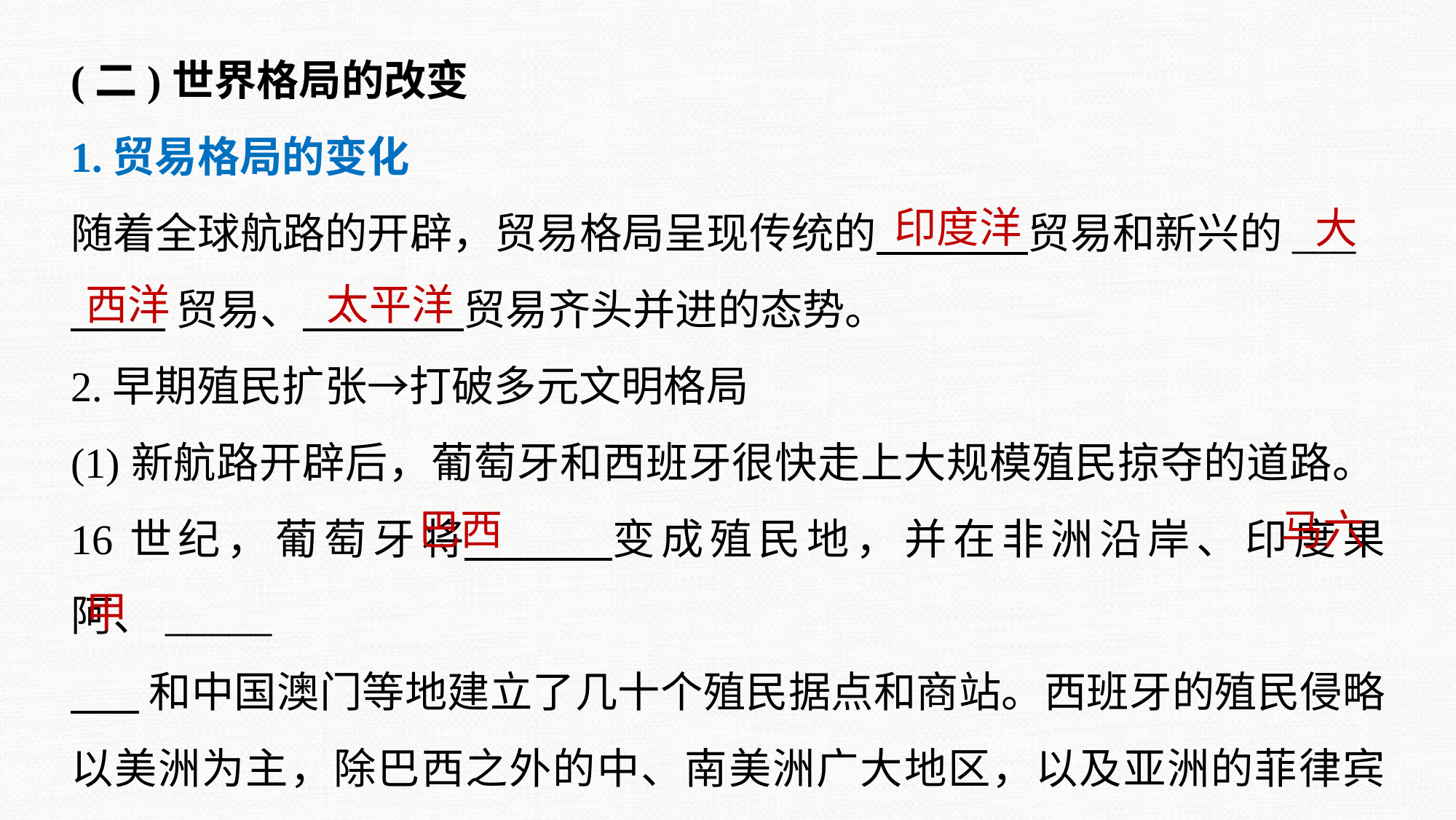

(二)世界格局的改变
1.贸易格局的变化
随着全球航路的开辟，贸易格局呈现传统的                贸易和新兴的___
          贸易、                 贸易齐头并进的态势。
2.早期殖民扩张→打破多元文明格局
(1)新航路开辟后，葡萄牙和西班牙很快走上大规模殖民掠夺的道路。16世纪，葡萄牙将         变成殖民地，并在非洲沿岸、印度果阿、_____
       和中国澳门等地建立了几十个殖民据点和商站。西班牙的殖民侵略以美洲为主，除巴西之外的中、南美洲广大地区，以及亚洲的菲律宾逐渐沦为西班牙的殖民地。
印度洋
大
西洋
太平洋
巴西
马六
甲